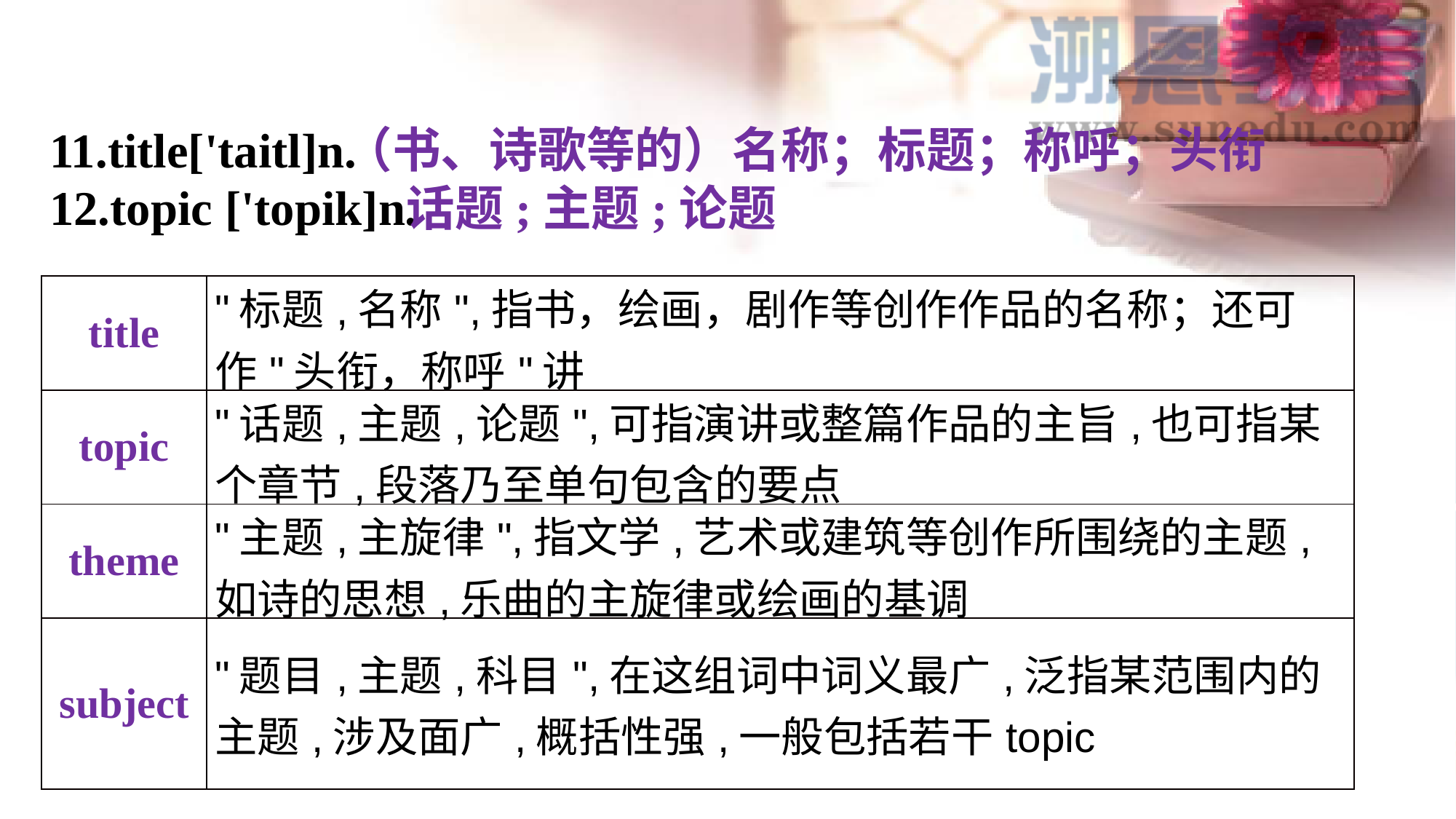

11.title['taitl]n.
12.topic ['topik]n.
（书、诗歌等的）名称；标题；称呼；头衔
话题;主题;论题
| title | "标题,名称",指书，绘画，剧作等创作作品的名称；还可作"头衔，称呼"讲 |
| --- | --- |
| topic | "话题,主题,论题",可指演讲或整篇作品的主旨,也可指某个章节,段落乃至单句包含的要点 |
| theme | "主题,主旋律",指文学,艺术或建筑等创作所围绕的主题,如诗的思想,乐曲的主旋律或绘画的基调 |
| subject | "题目,主题,科目",在这组词中词义最广,泛指某范围内的主题,涉及面广,概括性强,一般包括若干topic |